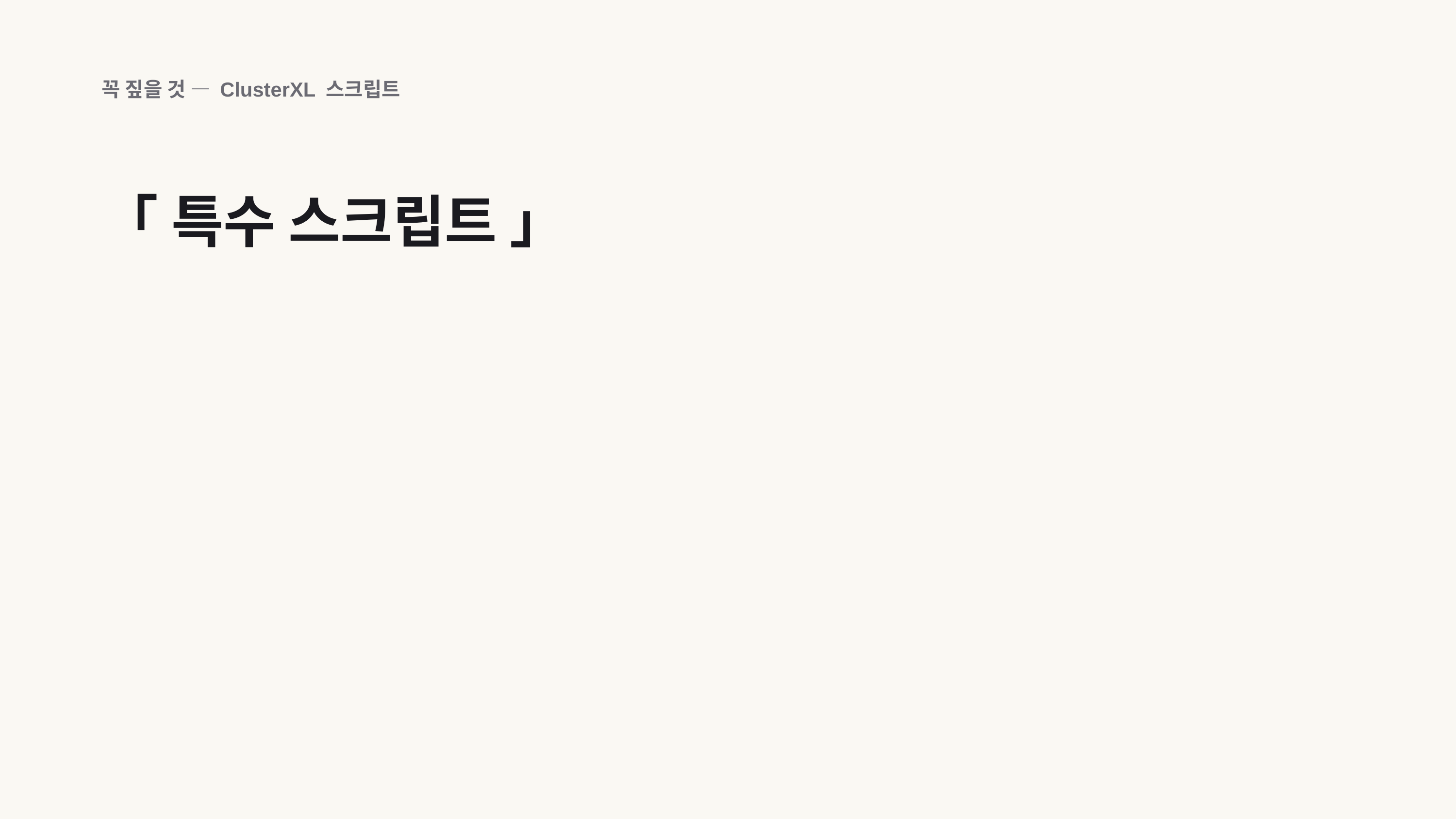

꼭 짚을 것 — ClusterXL 스크립트
「 특수 스크립트 」